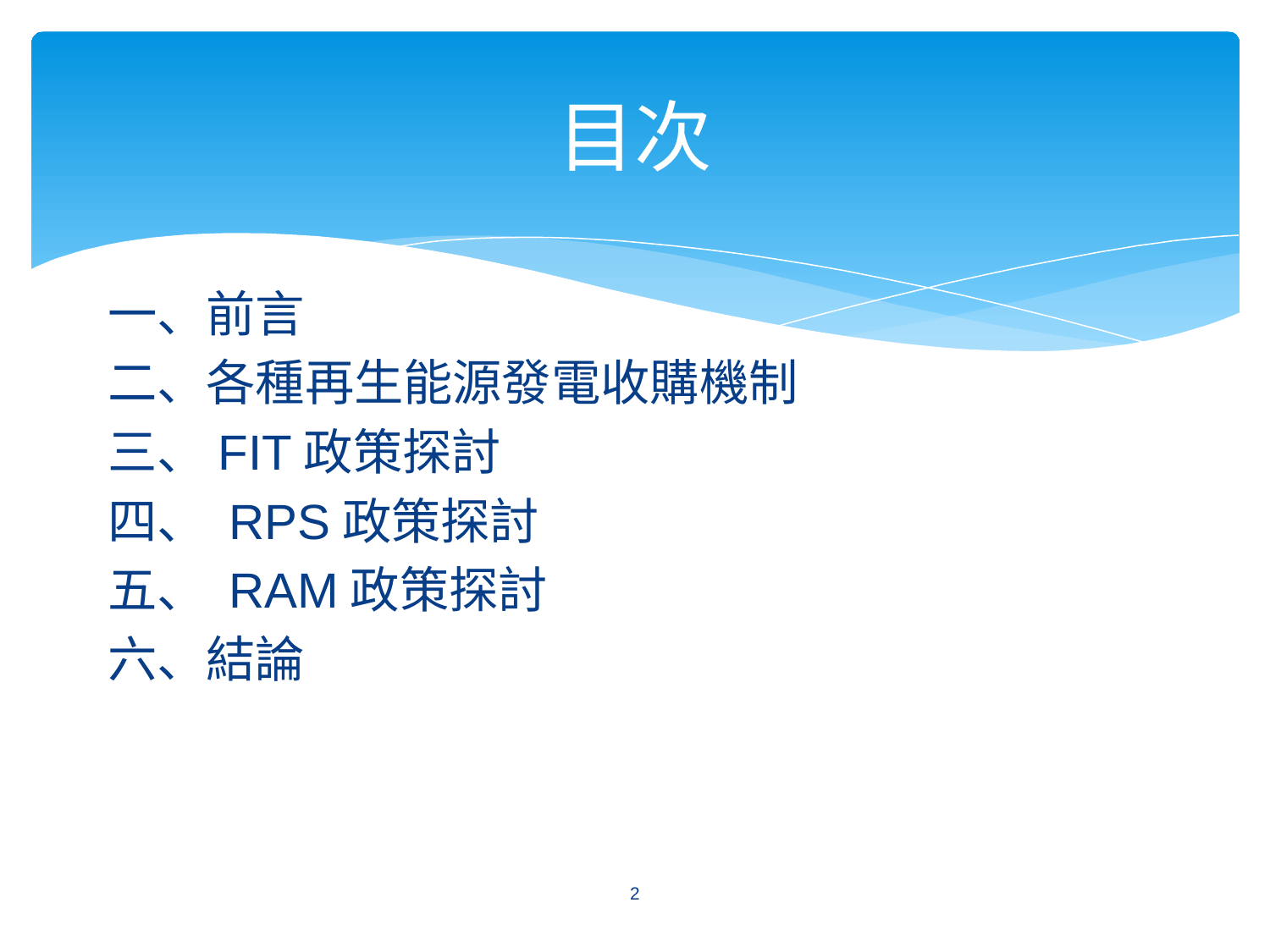

# 目次
一、前言
二、各種再生能源發電收購機制
三、FIT政策探討
四、 RPS政策探討
五、 RAM政策探討
六、結論
2